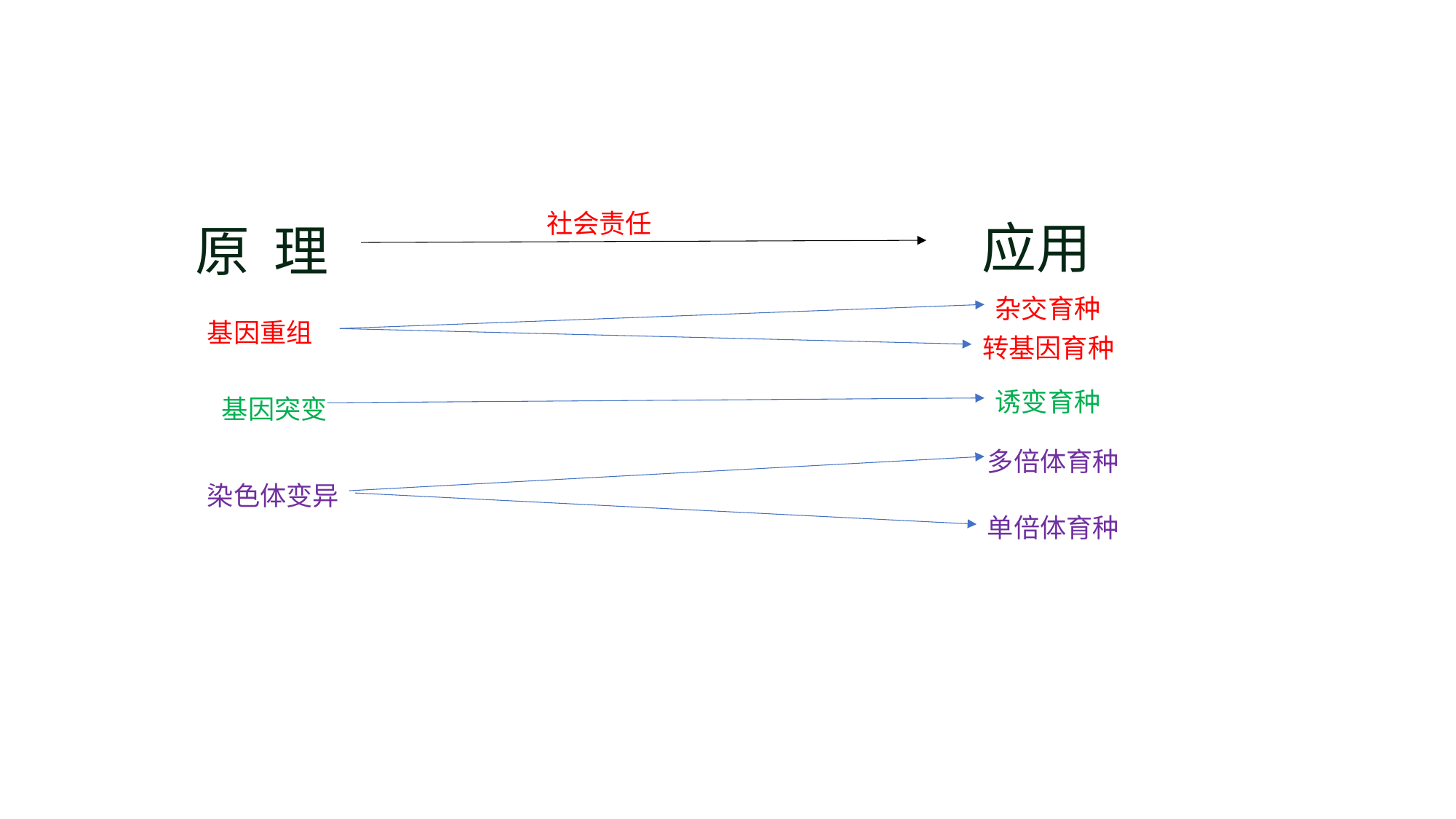

社会责任
应用
原  理
杂交育种
基因重组
转基因育种
诱变育种
基因突变
多倍体育种
染色体变异
单倍体育种